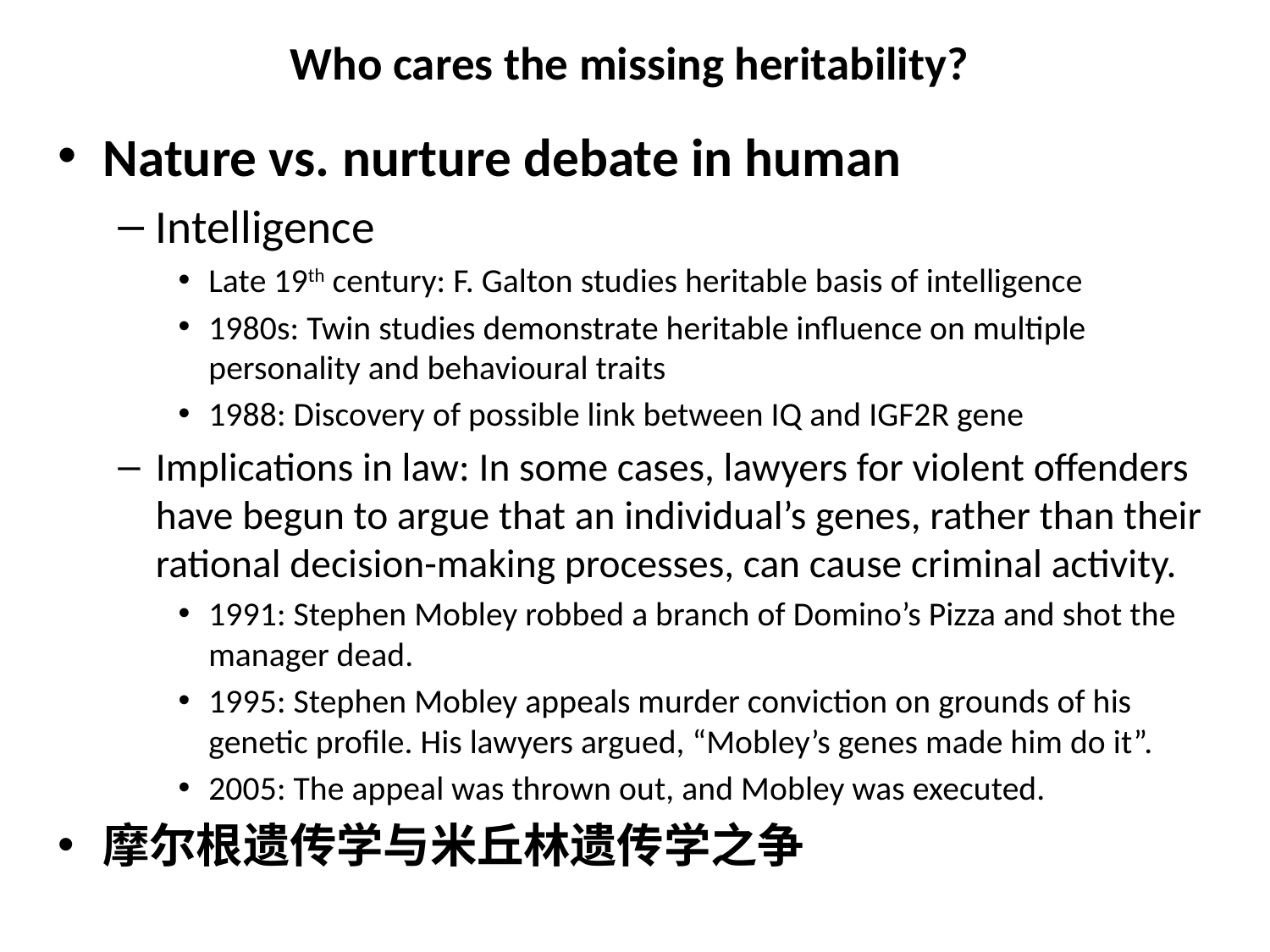

# Who cares the missing heritability?
Nature vs. nurture debate in human
Intelligence
Late 19th century: F. Galton studies heritable basis of intelligence
1980s: Twin studies demonstrate heritable influence on multiple personality and behavioural traits
1988: Discovery of possible link between IQ and IGF2R gene
Implications in law: In some cases, lawyers for violent offenders have begun to argue that an individual’s genes, rather than their rational decision-making processes, can cause criminal activity.
1991: Stephen Mobley robbed a branch of Domino’s Pizza and shot the manager dead.
1995: Stephen Mobley appeals murder conviction on grounds of his genetic profile. His lawyers argued, “Mobley’s genes made him do it”.
2005: The appeal was thrown out, and Mobley was executed.
摩尔根遗传学与米丘林遗传学之争